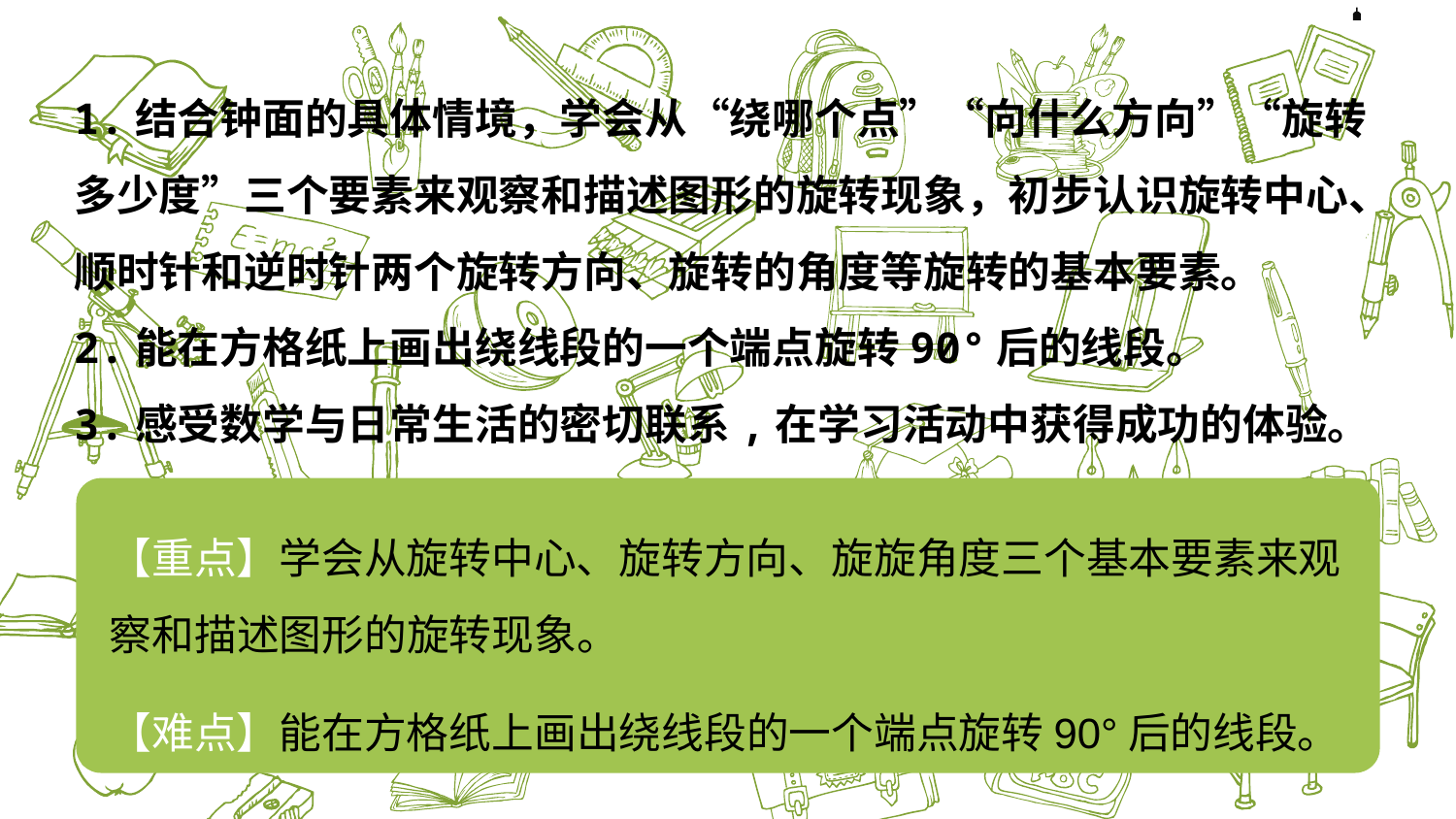

1.结合钟面的具体情境，学会从“绕哪个点”“向什么方向”“旋转多少度”三个要素来观察和描述图形的旋转现象，初步认识旋转中心、顺时针和逆时针两个旋转方向、旋转的角度等旋转的基本要素。
2.能在方格纸上画出绕线段的一个端点旋转90°后的线段。
3.感受数学与日常生活的密切联系,在学习活动中获得成功的体验。

【重点】学会从旋转中心、旋转方向、旋旋角度三个基本要素来观察和描述图形的旋转现象。
【难点】能在方格纸上画出绕线段的一个端点旋转90°后的线段。